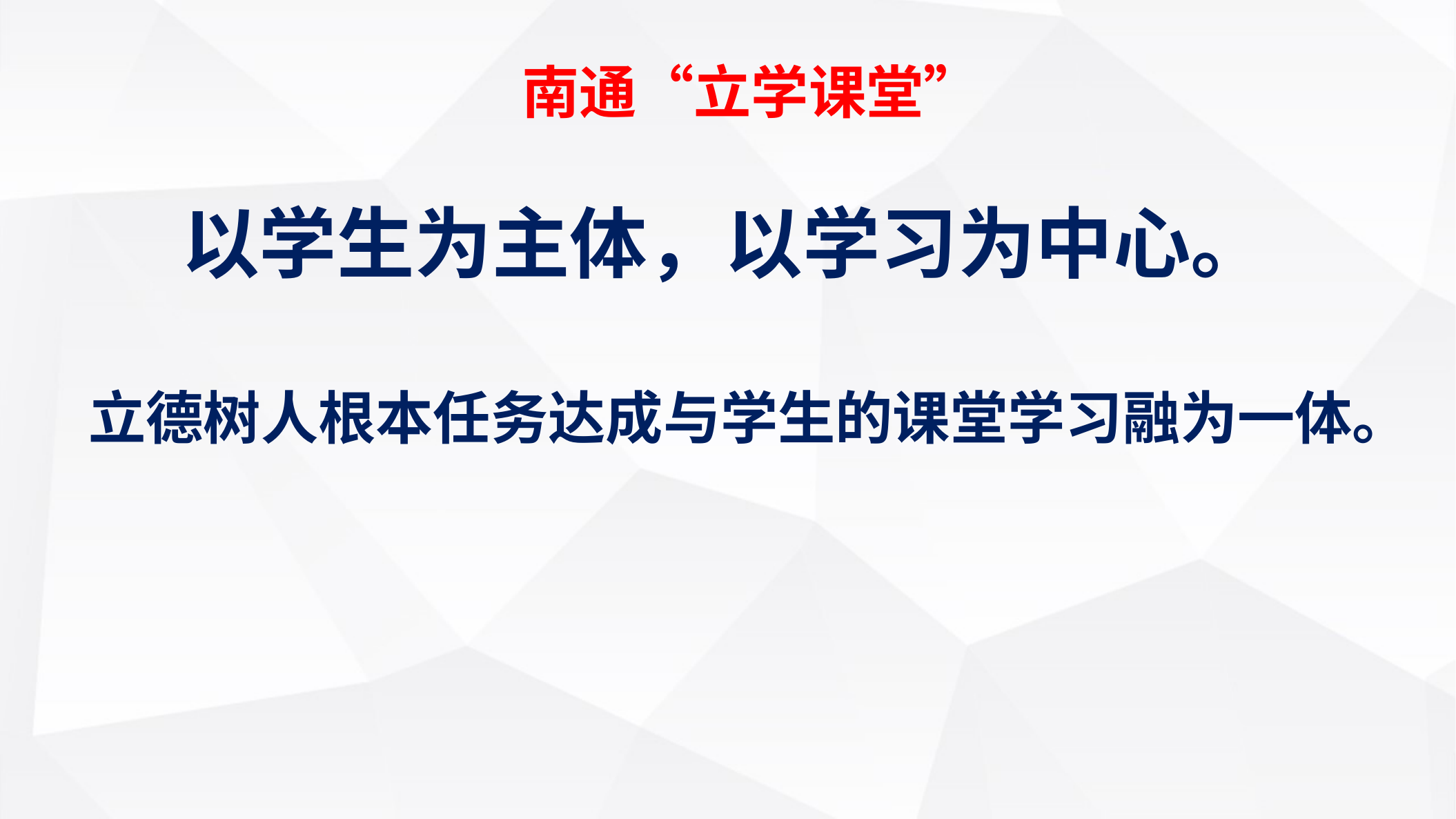

南通“立学课堂”
以学生为主体，以学习为中心。
立德树人根本任务达成与学生的课堂学习融为一体。